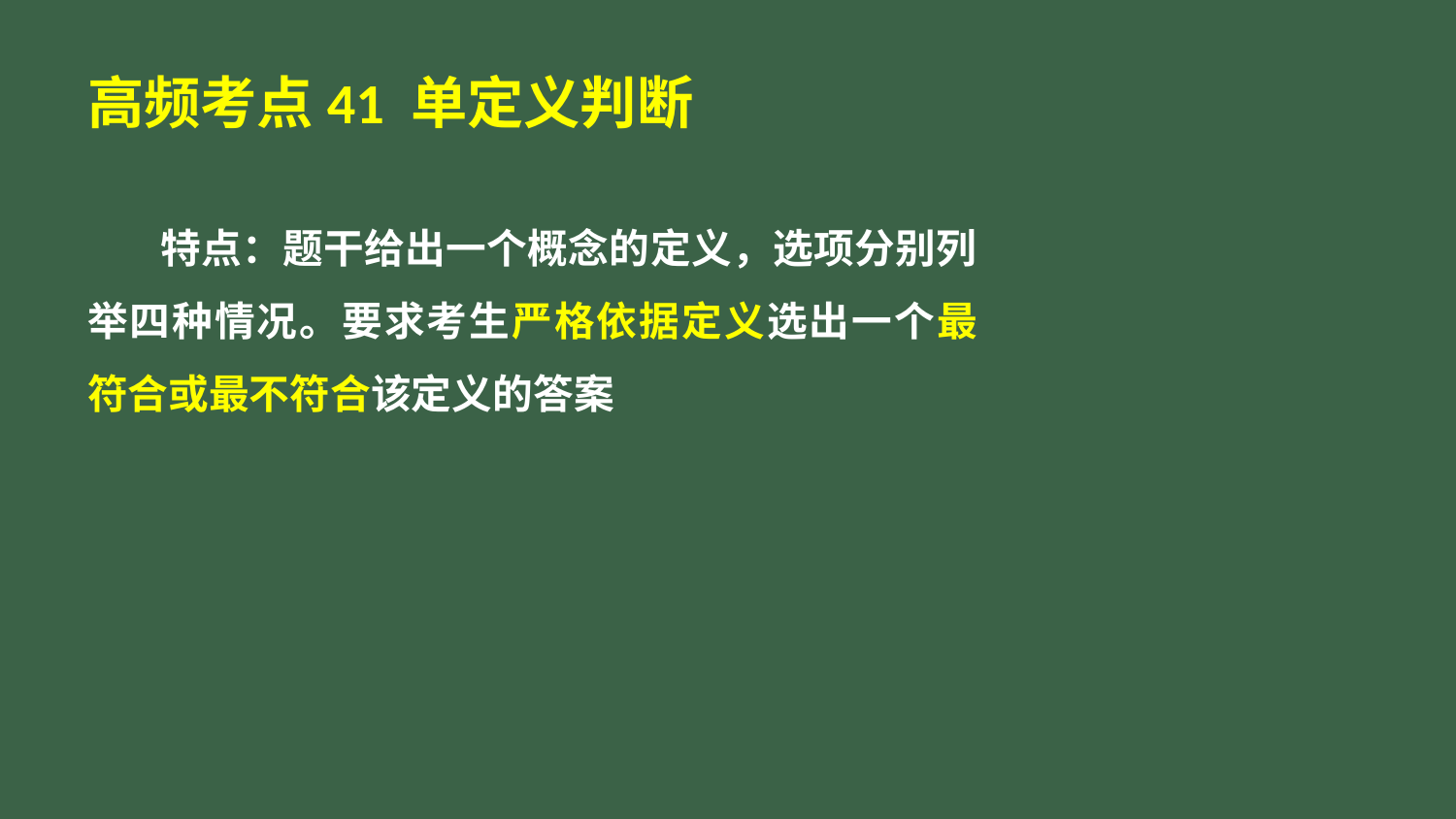

# 高频考点41 单定义判断
特点：题干给出一个概念的定义，选项分别列举四种情况。要求考生严格依据定义选出一个最符合或最不符合该定义的答案